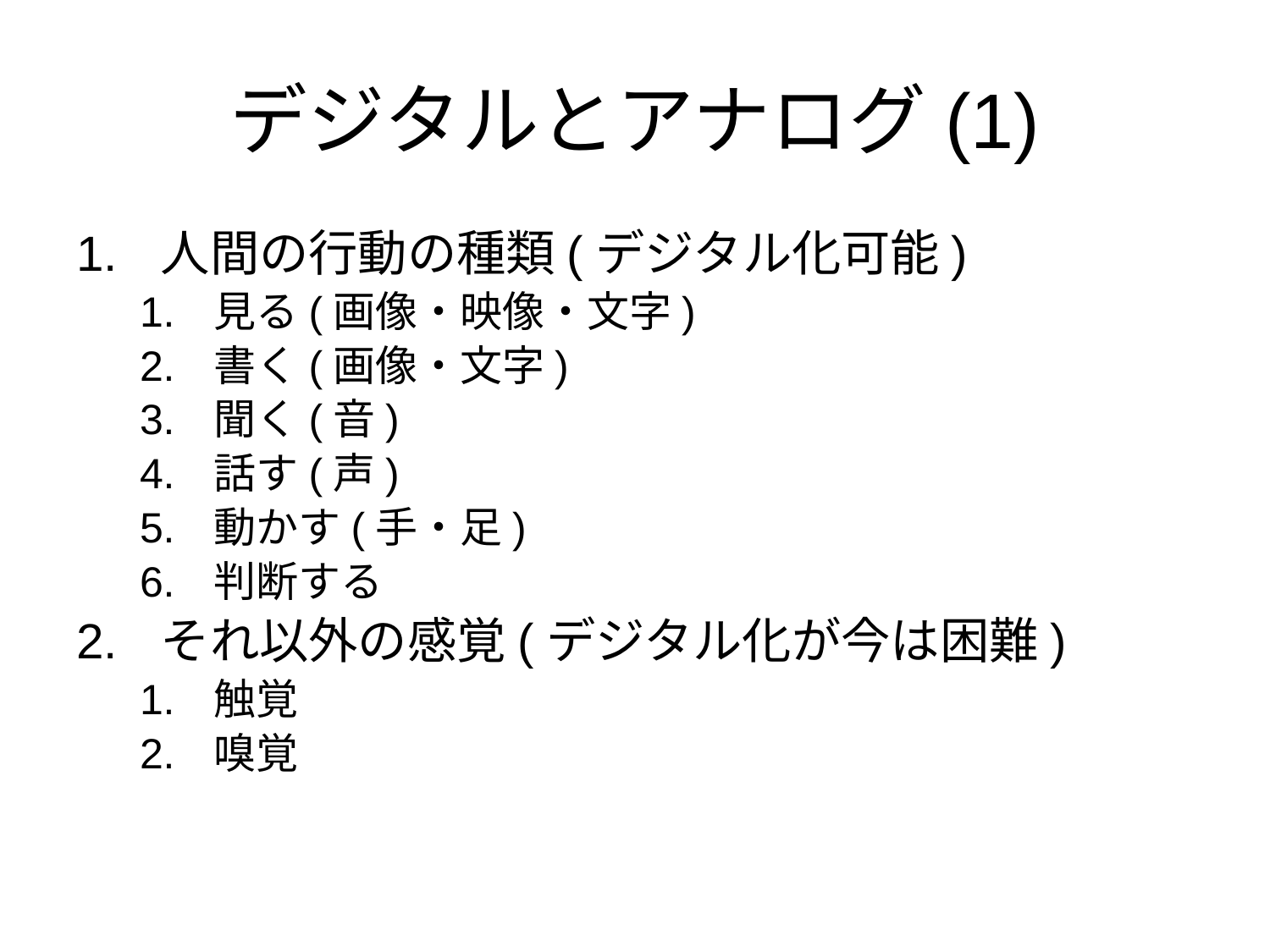

# デジタルとアナログ(1)
人間の行動の種類(デジタル化可能)
見る(画像・映像・文字)
書く(画像・文字)
聞く(音)
話す(声)
動かす(手・足)
判断する
それ以外の感覚(デジタル化が今は困難)
触覚
嗅覚